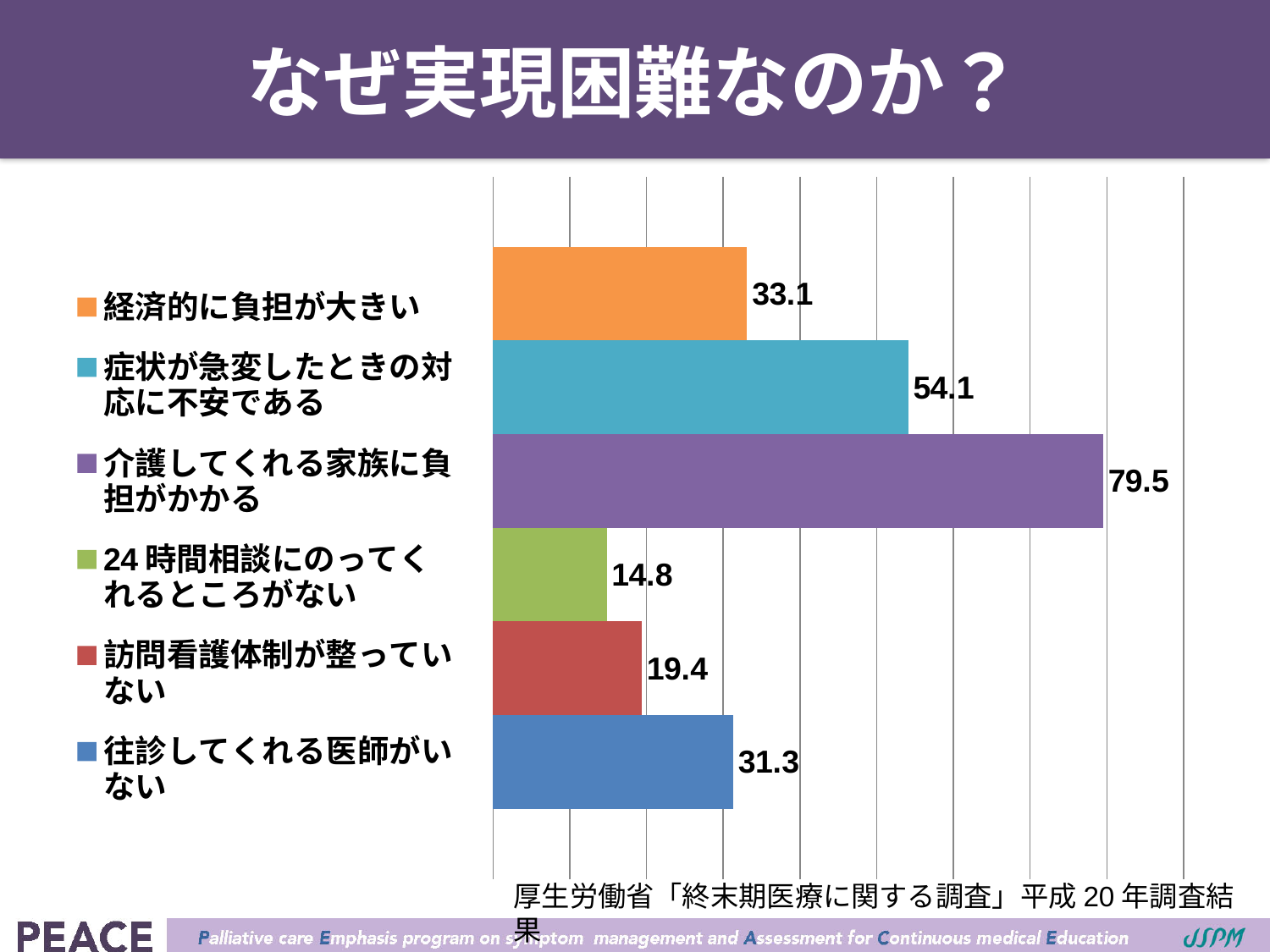

# なぜ実現困難なのか？

### Chart

| Category | 往診してくれる医師がいない | 訪問看護体制が整っていない | 24時間相談にのってくれるところがない | 介護してくれる家族に負担がかかる | 症状が急変したときの対応に不安である | 経済的に負担が大きい |
|---|---|---|---|---|---|---|
| 一般 | 31.3 | 19.4 | 14.8 | 79.5 | 54.1 | 33.1 |
厚生労働省「終末期医療に関する調査」平成20年調査結果